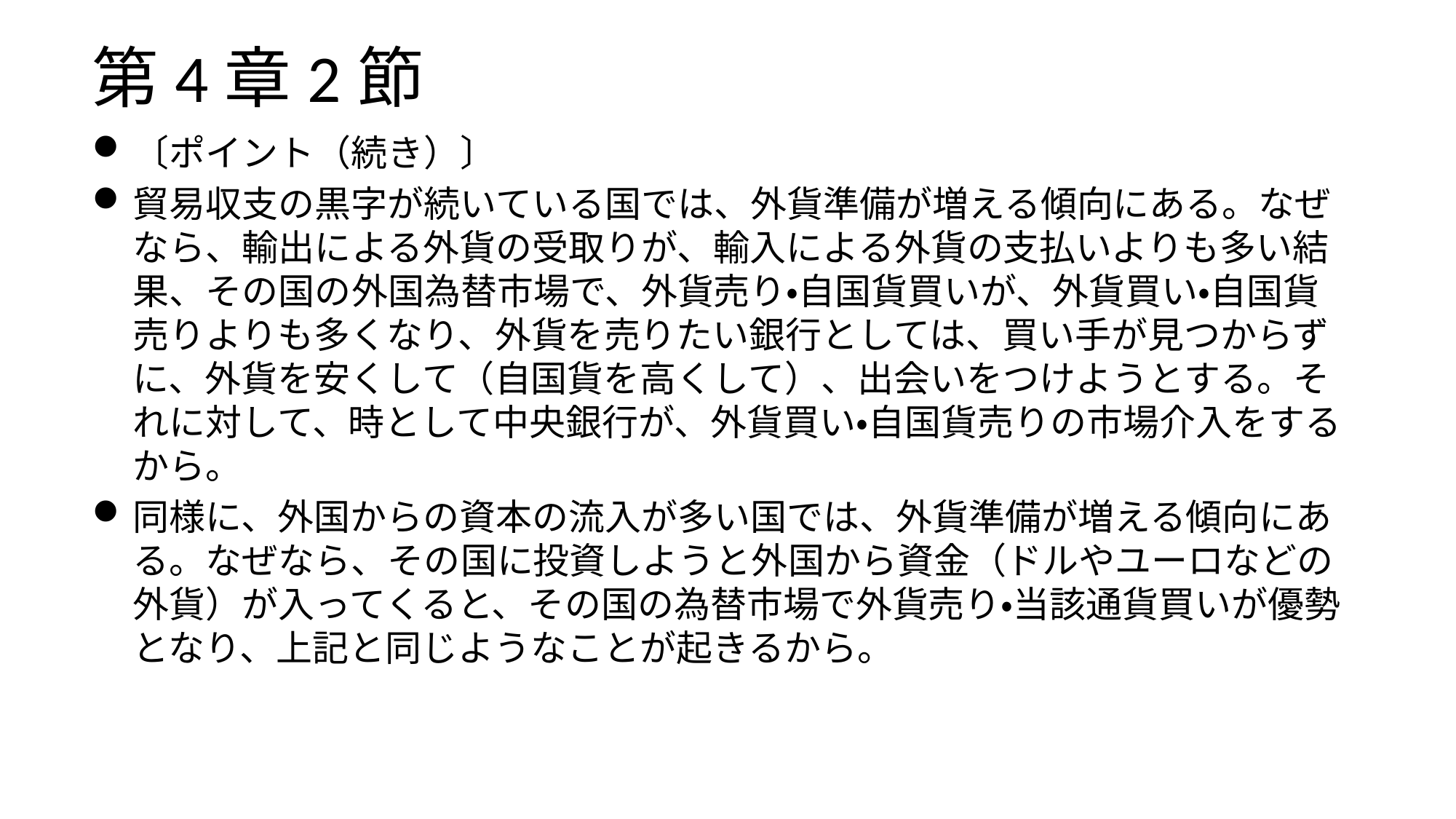

# 第4章2節
〔ポイント（続き）〕
貿易収支の黒字が続いている国では、外貨準備が増える傾向にある。なぜなら、輸出による外貨の受取りが、輸入による外貨の支払いよりも多い結果、その国の外国為替市場で、外貨売り・自国貨買いが、外貨買い・自国貨売りよりも多くなり、外貨を売りたい銀行としては、買い手が見つからずに、外貨を安くして（自国貨を高くして）、出会いをつけようとする。それに対して、時として中央銀行が、外貨買い・自国貨売りの市場介入をするから。
同様に、外国からの資本の流入が多い国では、外貨準備が増える傾向にある。なぜなら、その国に投資しようと外国から資金（ドルやユーロなどの外貨）が入ってくると、その国の為替市場で外貨売り・当該通貨買いが優勢となり、上記と同じようなことが起きるから。